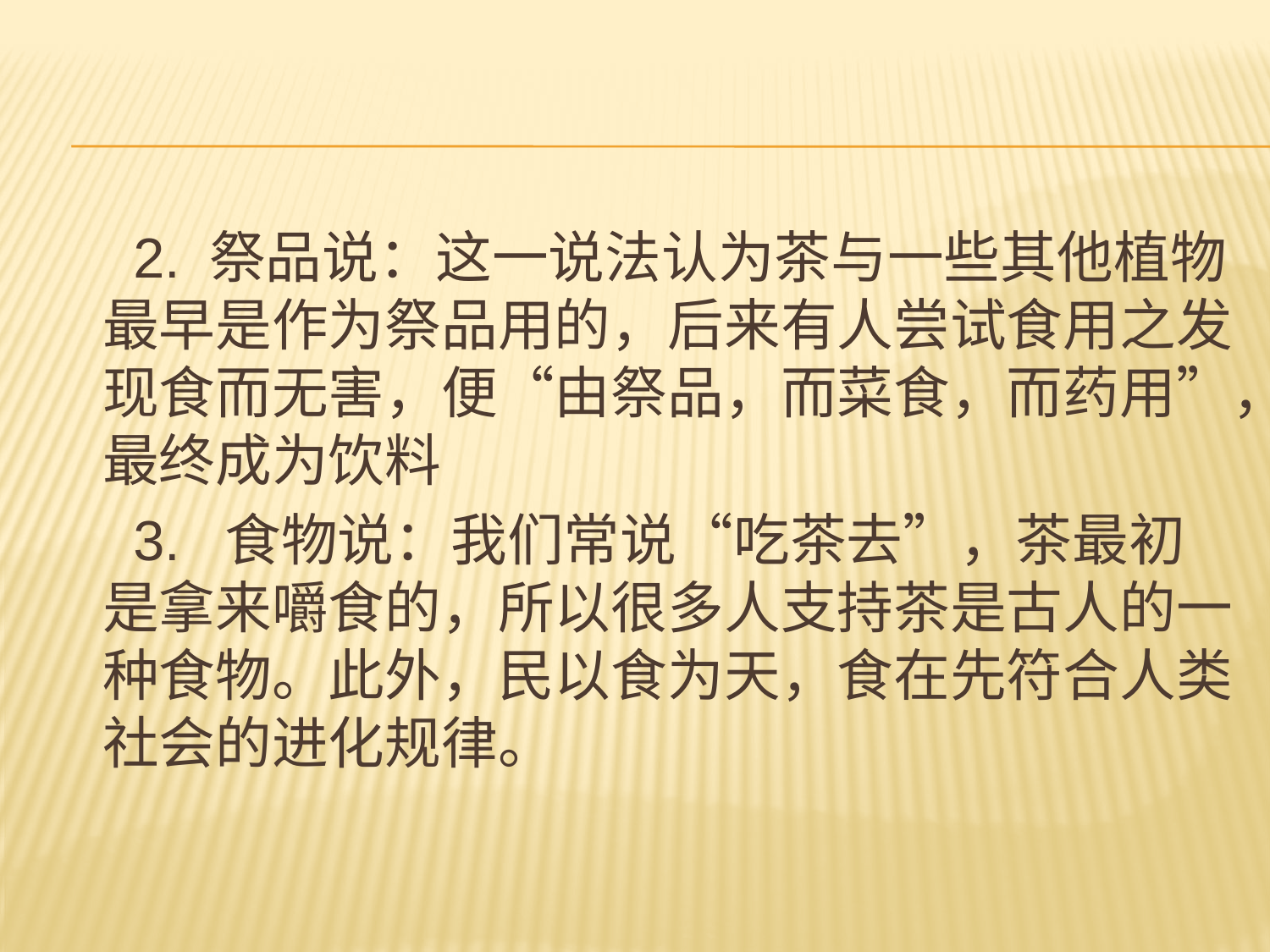

#
     2. 祭品说：这一说法认为茶与一些其他植物最早是作为祭品用的，后来有人尝试食用之发现食而无害，便“由祭品，而菜食，而药用”，最终成为饮料
     3.  食物说：我们常说“吃茶去”，茶最初是拿来嚼食的，所以很多人支持茶是古人的一种食物。此外，民以食为天，食在先符合人类社会的进化规律。